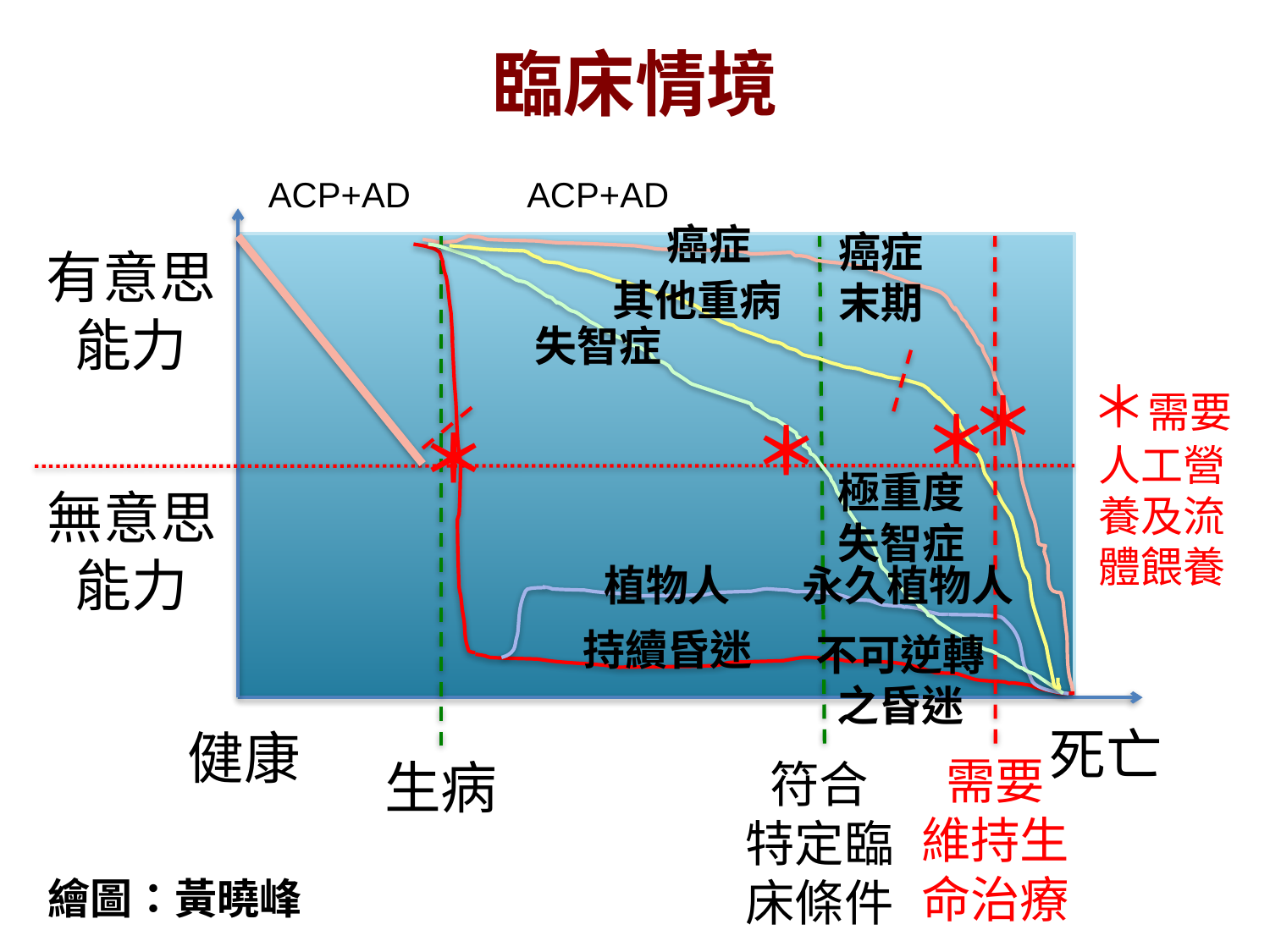

# 臨床情境
ACP+AD
ACP+AD

癌症
癌症
末期
需要
維持生命治療
符合
特定臨床條件

有意思能力

其他重病
失智症
＊需要人工營養及流體餵養
＊
＊
＊
＊
極重度
失智症
無意思能力
永久植物人
植物人

持續昏迷
不可逆轉
之昏迷

死亡
健康
生病
繪圖：黃曉峰